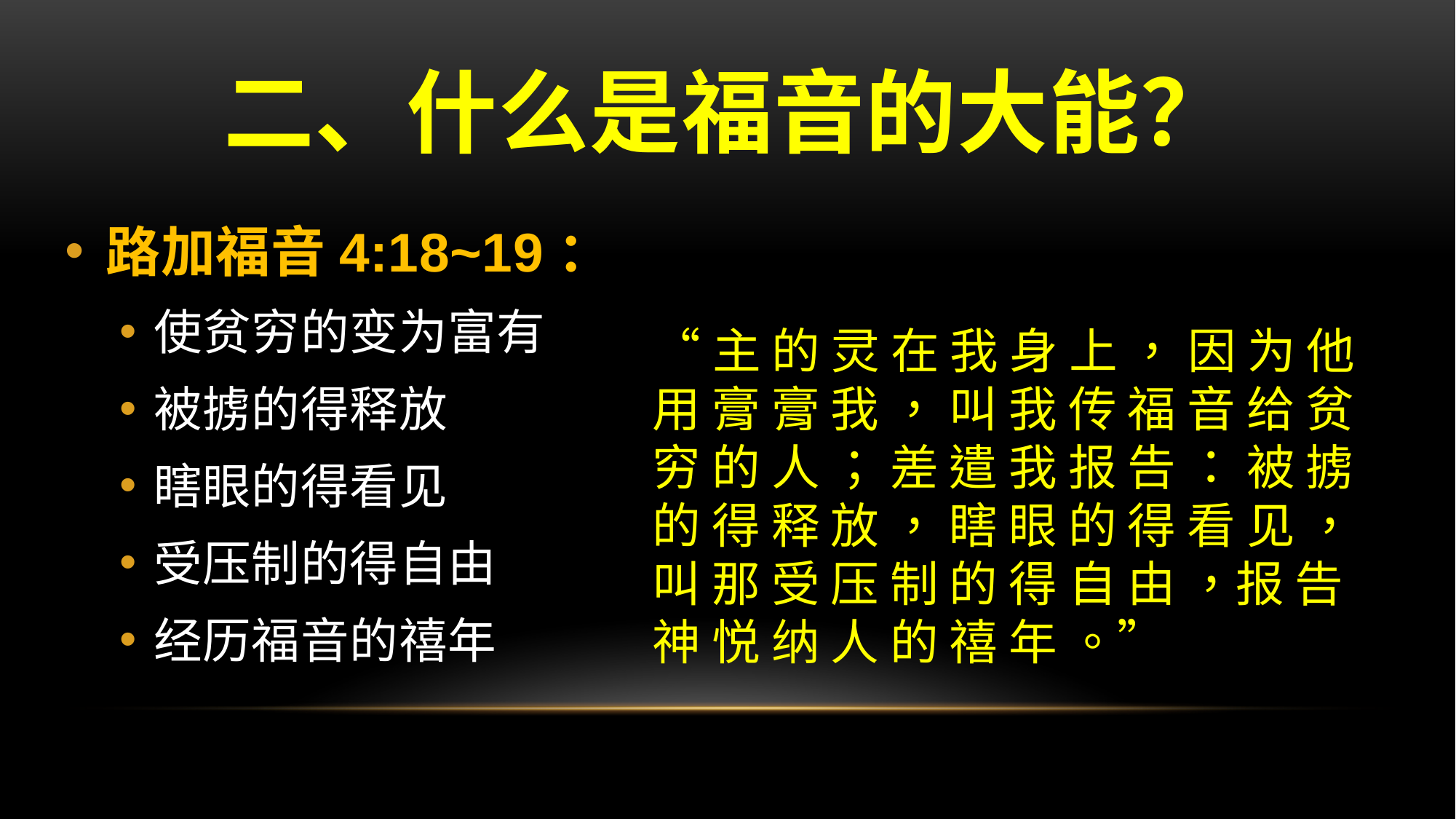

# 二、什么是福音的大能？
路加福音4:18~19：
使贫穷的变为富有
被掳的得释放
瞎眼的得看见
受压制的得自由
经历福音的禧年

“主 的 灵 在 我 身 上 ， 因 为 他 用 膏 膏 我 ， 叫 我 传 福 音 给 贫 穷 的 人 ； 差 遣 我 报 告 ： 被 掳 的 得 释 放 ， 瞎 眼 的 得 看 见 ， 叫 那 受 压 制 的 得 自 由 ，报 告 神 悦 纳 人 的 禧 年 。”